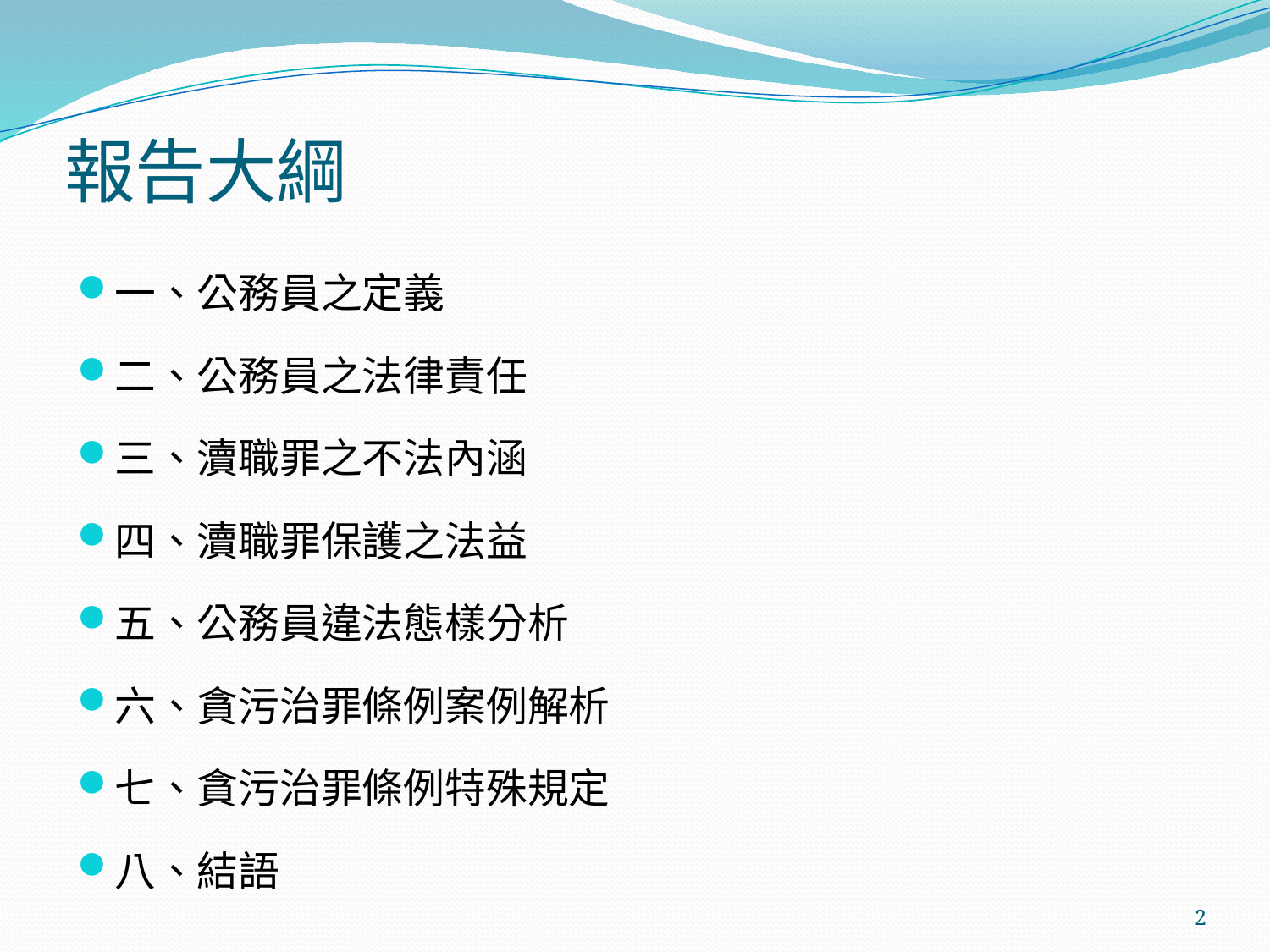

# 報告大綱
一、公務員之定義
二、公務員之法律責任
三、瀆職罪之不法內涵
四、瀆職罪保護之法益
五、公務員違法態樣分析
六、貪污治罪條例案例解析
七、貪污治罪條例特殊規定
八、結語

2